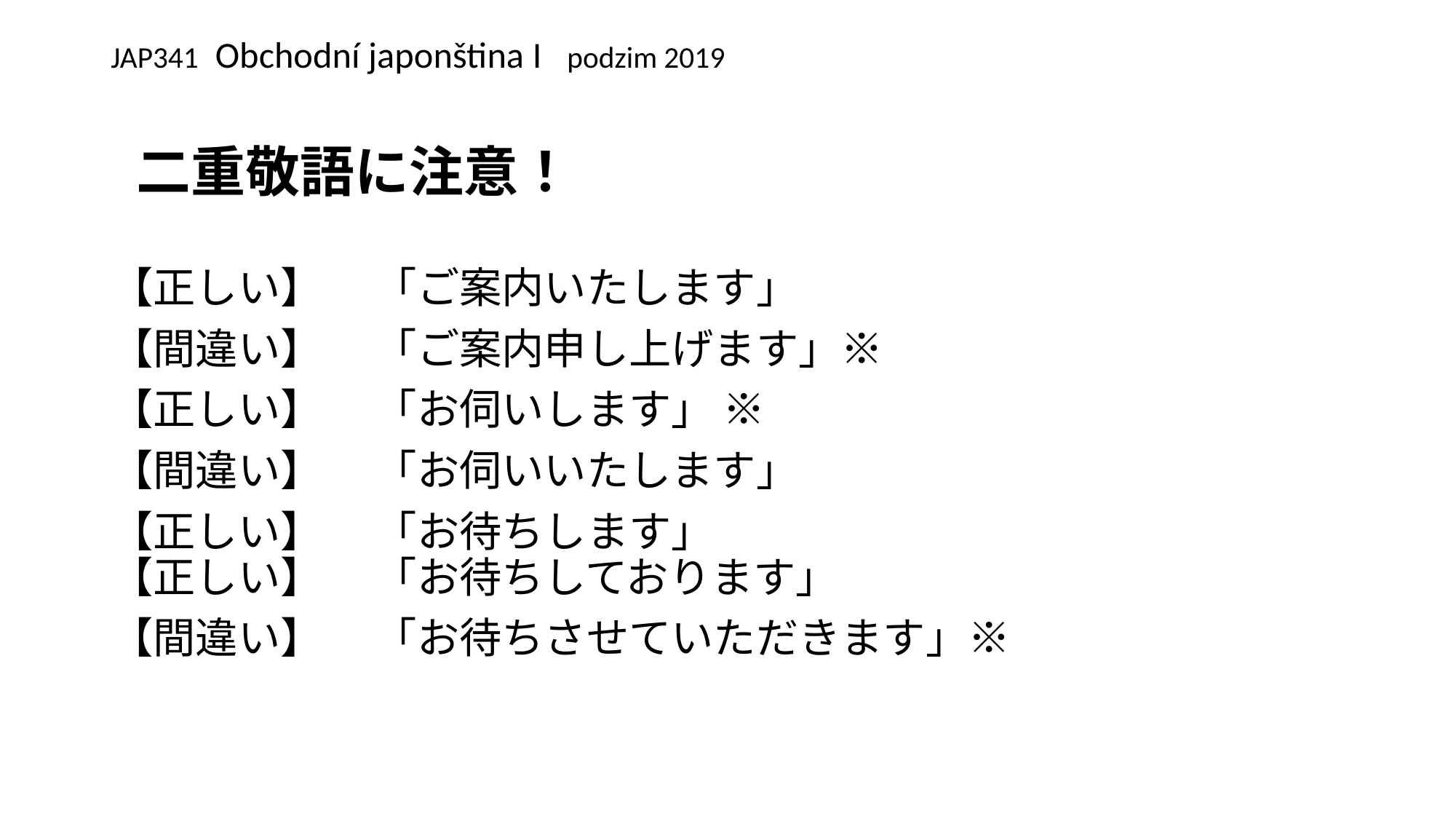

# JAP341  Obchodní japonština I   podzim 2019
 二重敬語に注意！

【正しい】　 「ご案内いたします」
【間違い】　 「ご案内申し上げます」※
【正しい】　 「お伺いします」 ※
【間違い】　 「お伺いいたします」
【正しい】　 「お待ちします」
【正しい】　 「お待ちしております」
【間違い】　 「お待ちさせていただきます」※